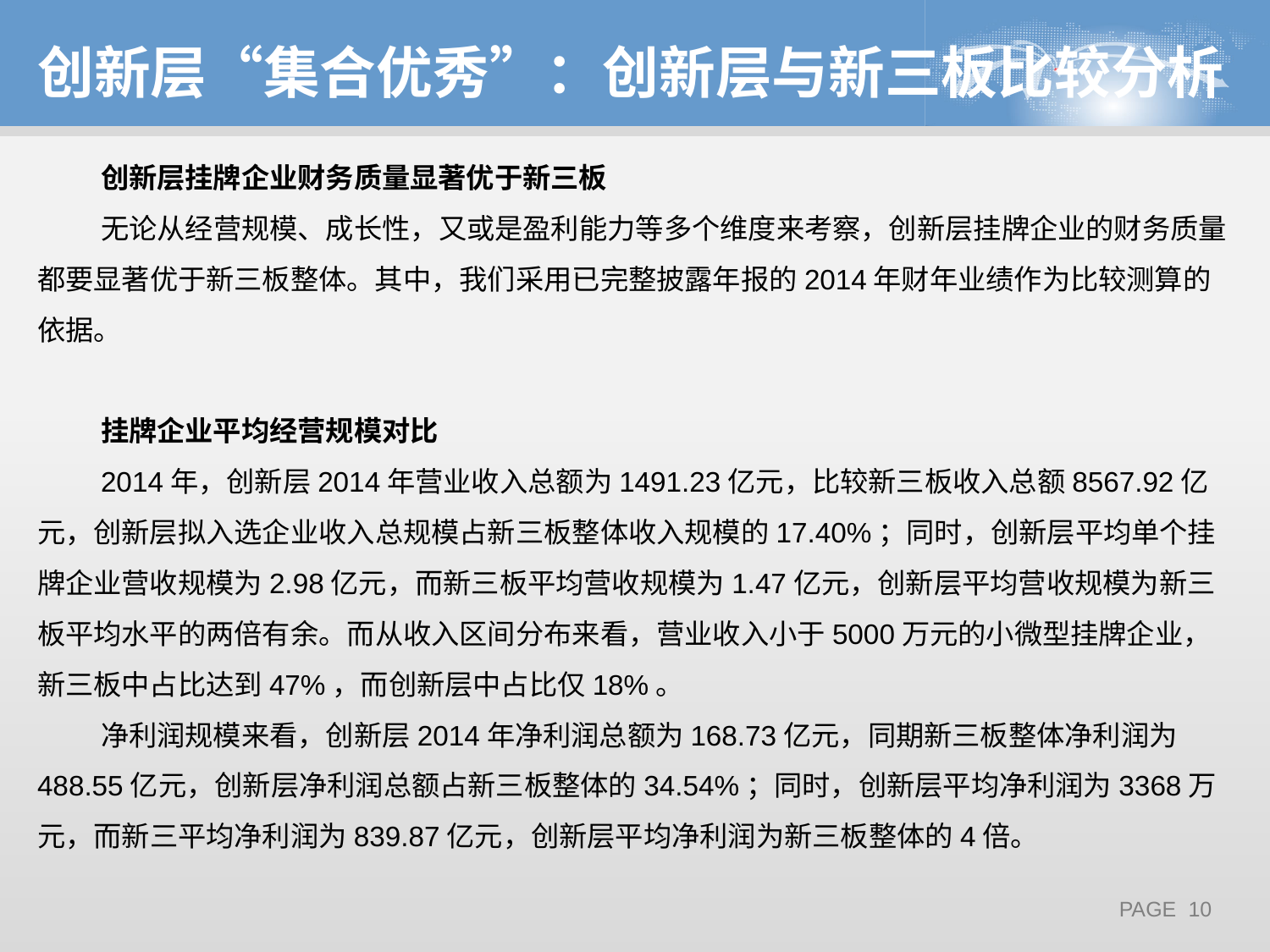

创新层“集合优秀”：创新层与新三板比较分析
创新层挂牌企业财务质量显著优于新三板
无论从经营规模、成长性，又或是盈利能力等多个维度来考察，创新层挂牌企业的财务质量都要显著优于新三板整体。其中，我们采用已完整披露年报的2014年财年业绩作为比较测算的依据。

挂牌企业平均经营规模对比
2014年，创新层2014年营业收入总额为1491.23亿元，比较新三板收入总额8567.92亿元，创新层拟入选企业收入总规模占新三板整体收入规模的17.40%；同时，创新层平均单个挂牌企业营收规模为2.98亿元，而新三板平均营收规模为1.47亿元，创新层平均营收规模为新三板平均水平的两倍有余。而从收入区间分布来看，营业收入小于5000万元的小微型挂牌企业，新三板中占比达到47%，而创新层中占比仅18%。
净利润规模来看，创新层2014年净利润总额为168.73亿元，同期新三板整体净利润为488.55亿元，创新层净利润总额占新三板整体的34.54%；同时，创新层平均净利润为3368万元，而新三平均净利润为839.87亿元，创新层平均净利润为新三板整体的4倍。